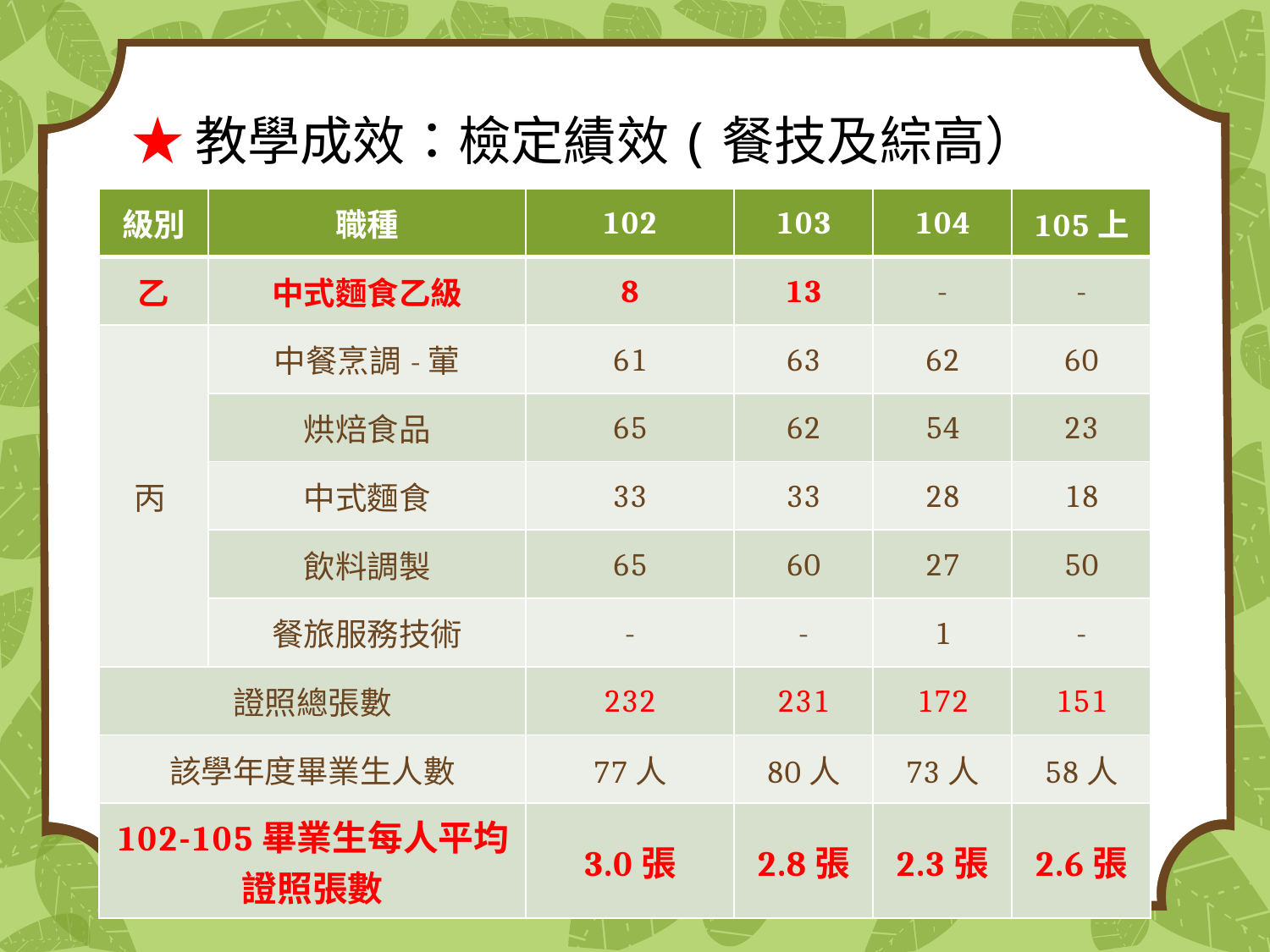

# ★教學成效：檢定績效(餐技及綜高）
| 級別 | 職種 | 102 | 103 | 104 | 105上 |
| --- | --- | --- | --- | --- | --- |
| 乙 | 中式麵食乙級 | 8 | 13 | - | - |
| 丙 | 中餐烹調-葷 | 61 | 63 | 62 | 60 |
|  | 烘焙食品 | 65 | 62 | 54 | 23 |
|  | 中式麵食 | 33 | 33 | 28 | 18 |
|  | 飲料調製 | 65 | 60 | 27 | 50 |
|  | 餐旅服務技術 | - | - | 1 | - |
| 證照總張數 |  | 232 | 231 | 172 | 151 |
| 該學年度畢業生人數 |  | 77人 | 80人 | 73人 | 58人 |
| 102-105畢業生每人平均證照張數 |  | 3.0張 | 2.8張 | 2.3張 | 2.6張 |